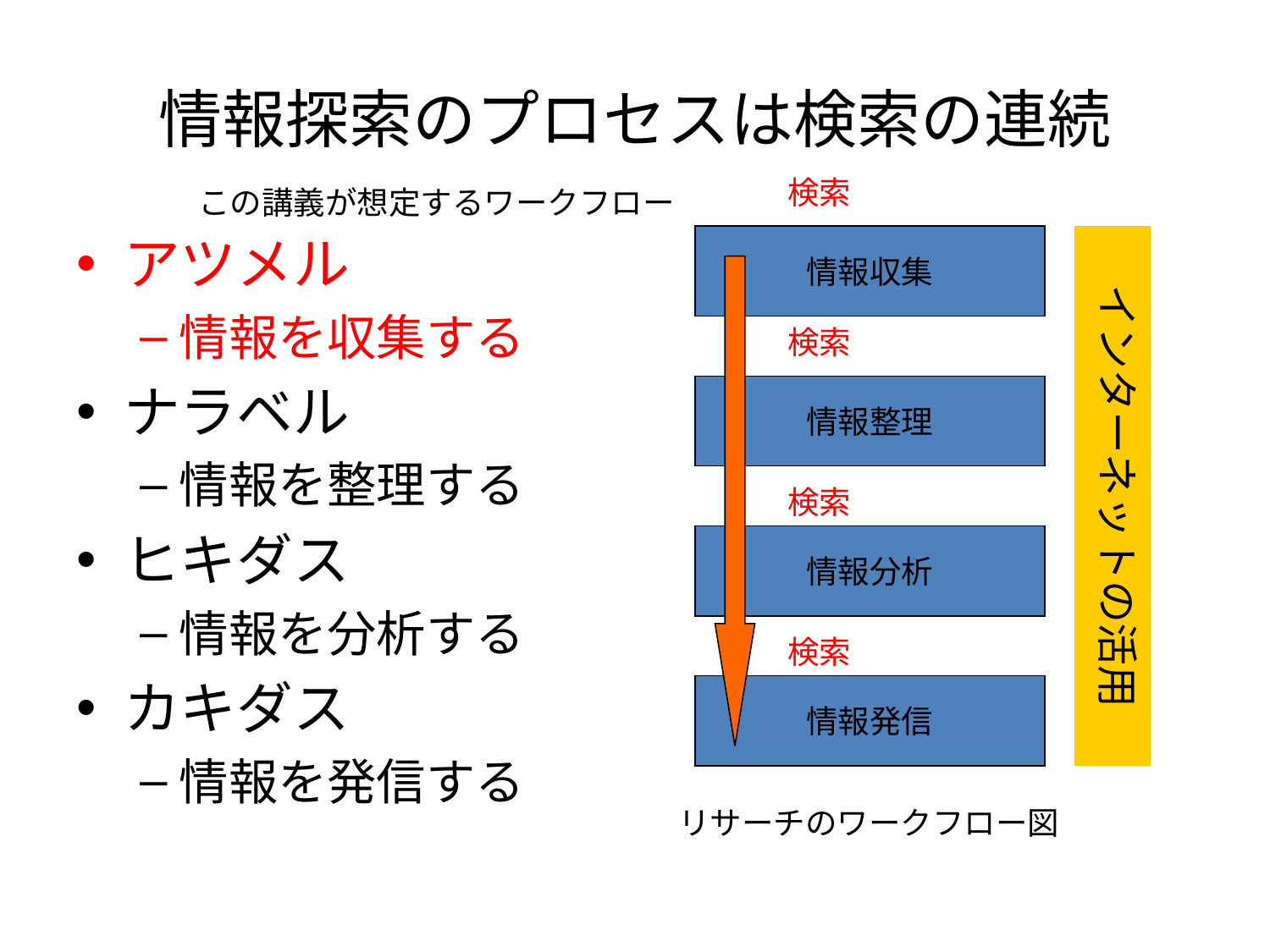

# 情報探索のプロセスは検索の連続
検索
この講義が想定するワークフロー
アツメル
情報を収集する
ナラベル
情報を整理する
ヒキダス
情報を分析する
カキダス
情報を発信する
情報収集
インターネットの活用

検索
情報整理
検索
情報分析
検索
情報発信
リサーチのワークフロー図